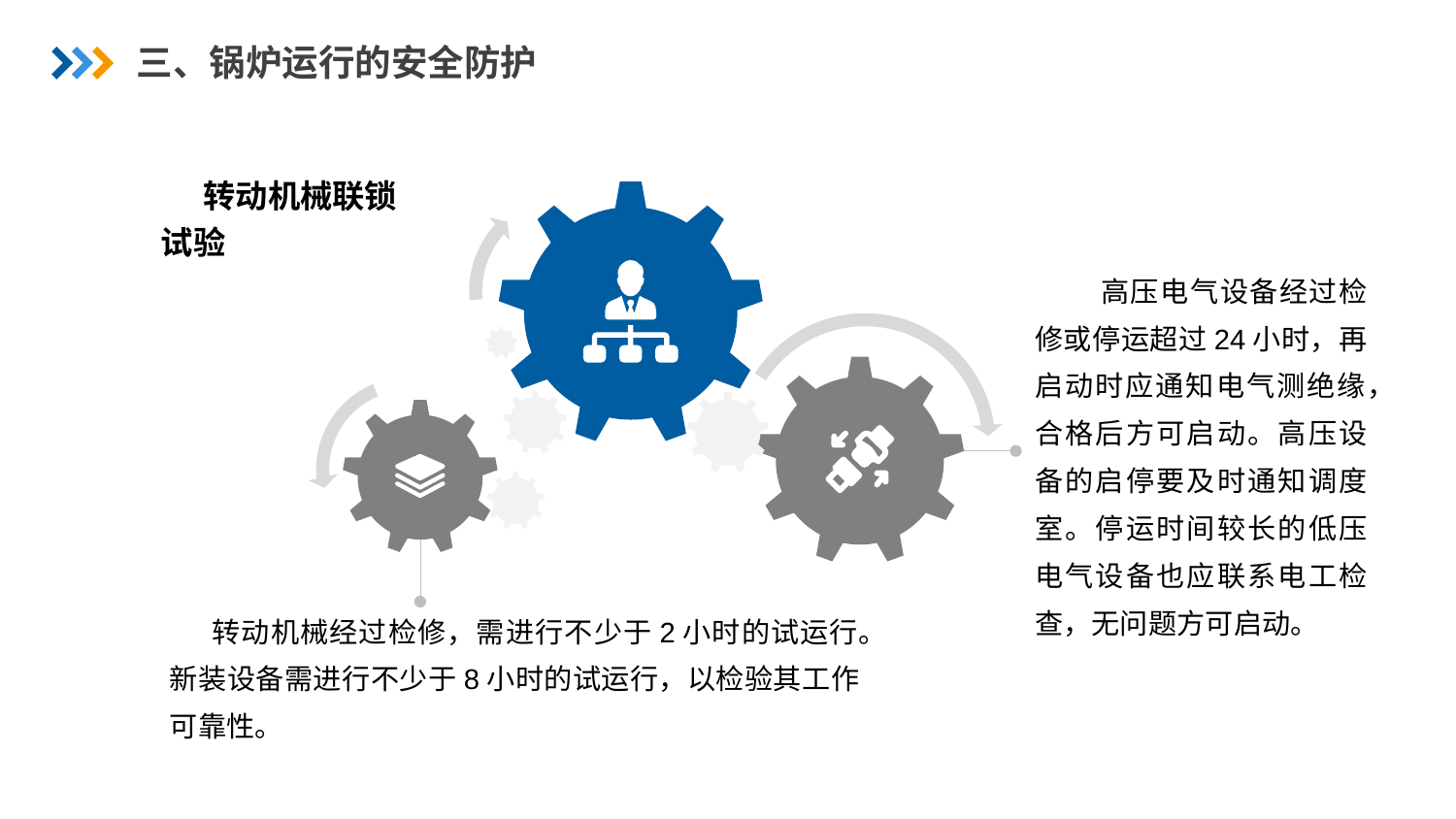

三、锅炉运行的安全防护
转动机械联锁试验

  高压电气设备经过检修或停运超过24小时，再启动时应通知电气测绝缘，合格后方可启动。高压设备的启停要及时通知调度室。停运时间较长的低压电气设备也应联系电工检查，无问题方可启动。

转动机械经过检修，需进行不少于2小时的试运行。新装设备需进行不少于8小时的试运行，以检验其工作可靠性。